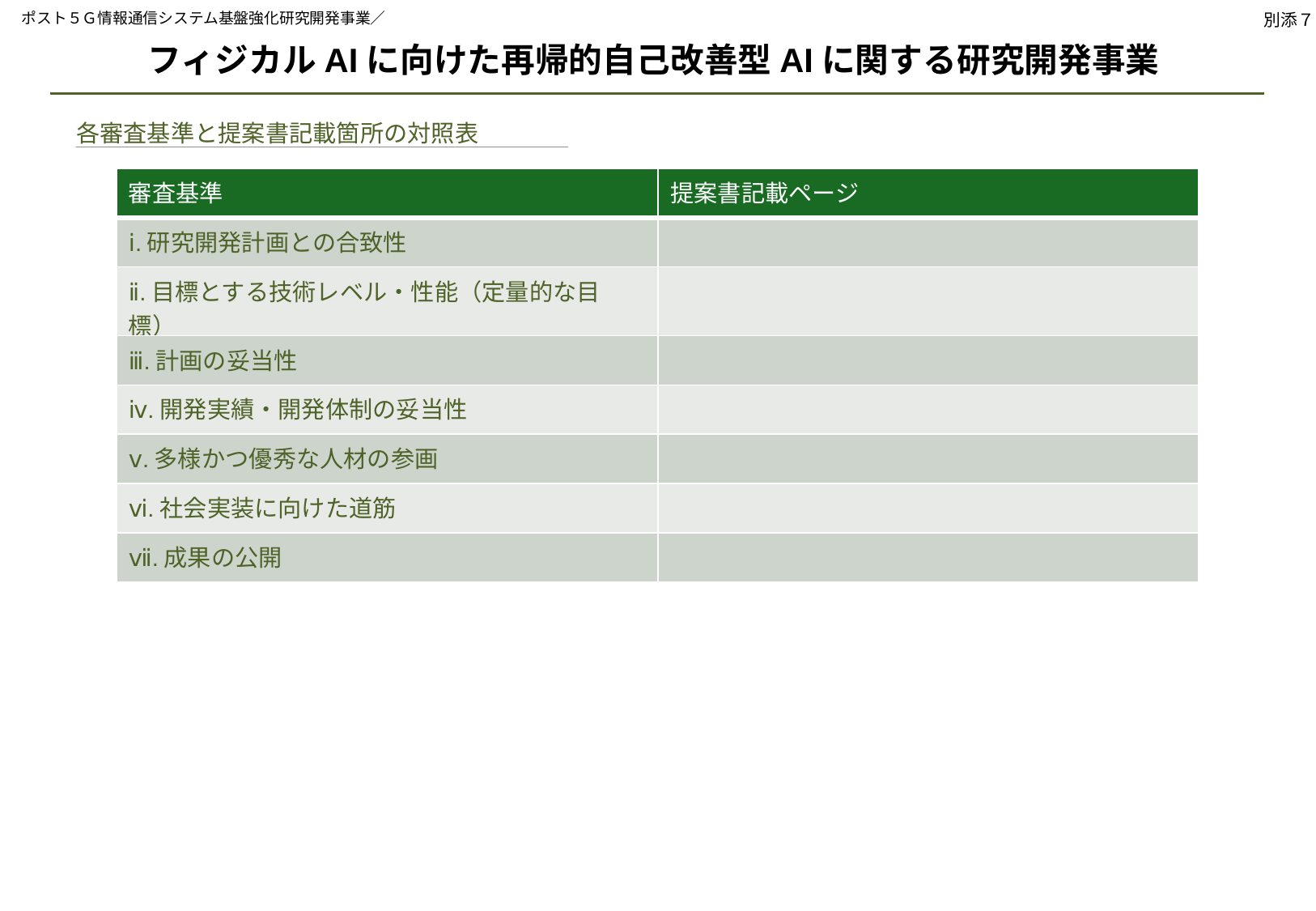

ポスト５Ｇ情報通信システム基盤強化研究開発事業／
別添７
フィジカルAIに向けた再帰的自己改善型AIに関する研究開発事業
各審査基準と提案書記載箇所の対照表
| 審査基準 | 提案書記載ページ |
| --- | --- |
| ⅰ.研究開発計画との合致性 |  |
| ⅱ.目標とする技術レベル・性能（定量的な目標） |  |
| ⅲ.計画の妥当性 |  |
| ⅳ.開発実績・開発体制の妥当性 |  |
| ⅴ.多様かつ優秀な人材の参画 |  |
| ⅵ.社会実装に向けた道筋 |  |
| ⅶ.成果の公開 |  |